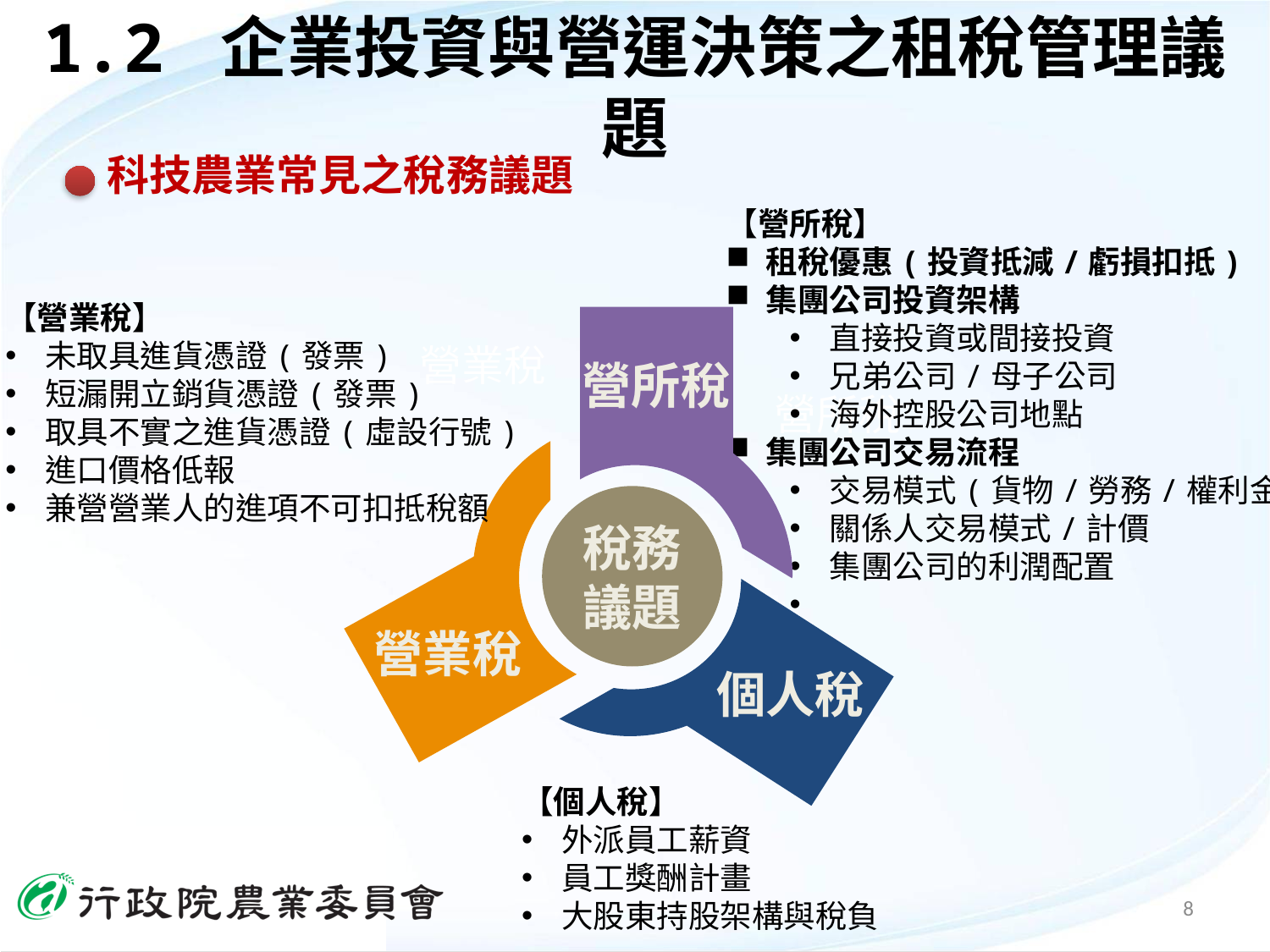

1.2 企業投資與營運決策之租稅管理議題
科技農業常見之稅務議題

【營所稅】
租稅優惠(投資抵減/虧損扣抵)
集團公司投資架構
直接投資或間接投資
兄弟公司/母子公司
海外控股公司地點
集團公司交易流程
交易模式(貨物/勞務/權利金)
關係人交易模式/計價
集團公司的利潤配置

【營業稅】
未取具進貨憑證(發票)
短漏開立銷貨憑證(發票)
取具不實之進貨憑證(虛設行號)
進口價格低報
兼營營業人的進項不可扣抵稅額

營所稅
稅務
議題
營業稅
個人稅
營業稅
營所稅
【個人稅】
外派員工薪資
員工獎酬計畫
大股東持股架構與稅負
8